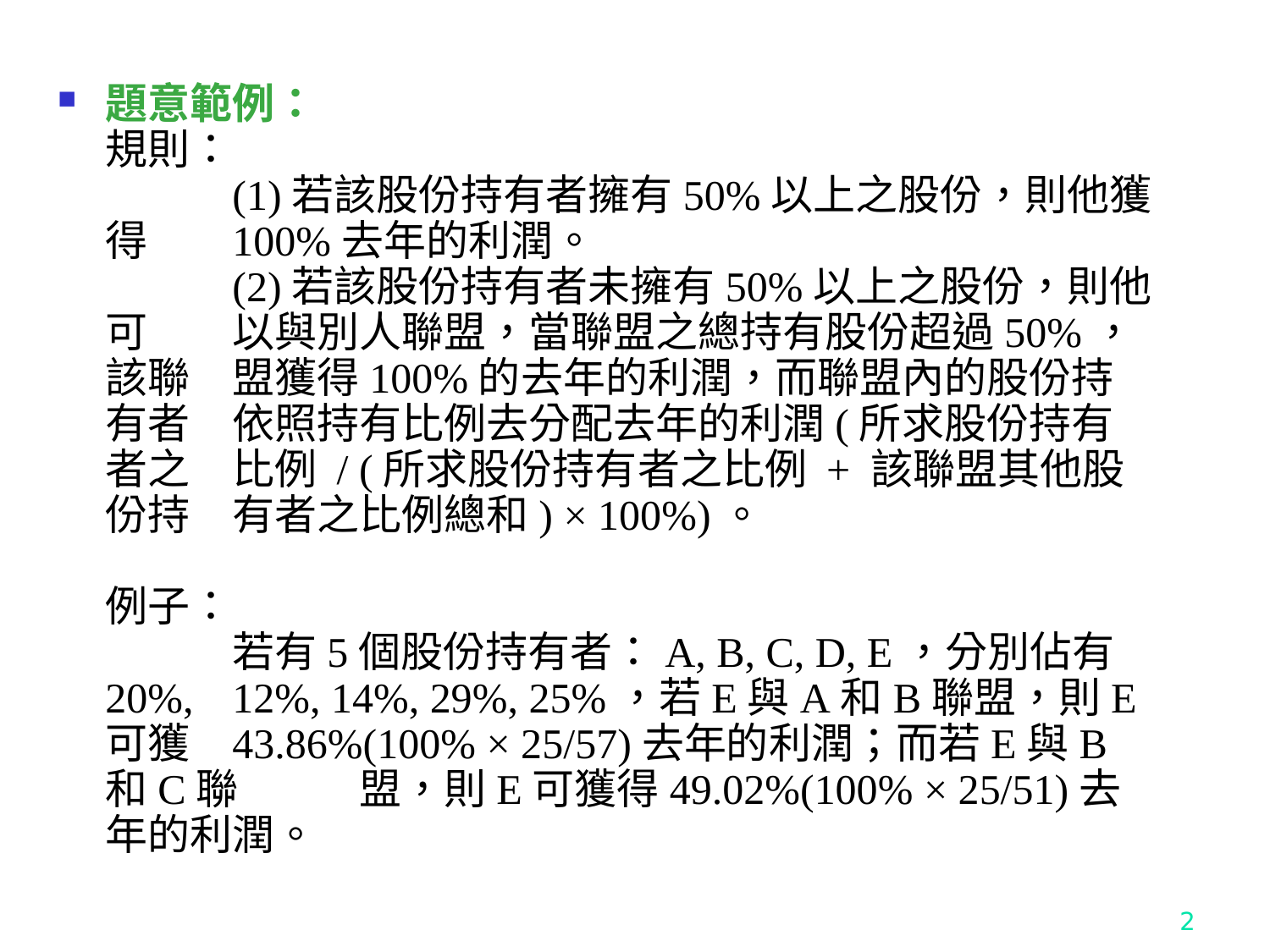

題意範例：
規則：
	(1)若該股份持有者擁有50%以上之股份，則他獲得	100%去年的利潤。
	(2)若該股份持有者未擁有50%以上之股份，則他可	以與別人聯盟，當聯盟之總持有股份超過50%，該聯	盟獲得100%的去年的利潤，而聯盟內的股份持有者	依照持有比例去分配去年的利潤(所求股份持有者之	比例 / (所求股份持有者之比例 + 該聯盟其他股份持	有者之比例總和) × 100%)。
例子：
	若有5個股份持有者：A, B, C, D, E，分別佔有20%, 	12%, 14%, 29%, 25%，若E與A和B聯盟，則E可獲	43.86%(100% × 25/57)去年的利潤；而若E與B和C聯	盟，則E可獲得49.02%(100% × 25/51)去年的利潤。
2